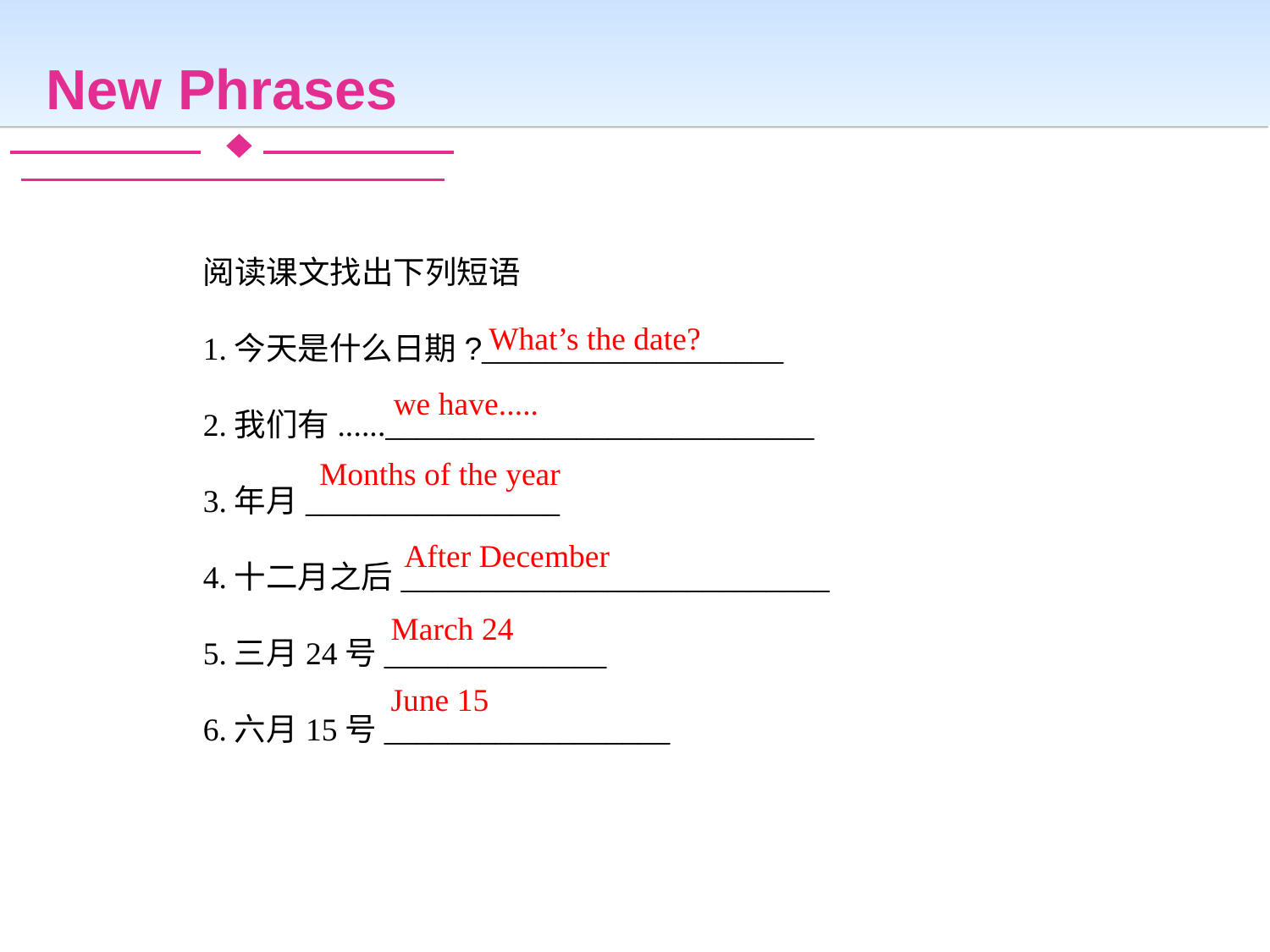

New Phrases

阅读课文找出下列短语
1.今天是什么日期?___________________
2.我们有......___________________________
3.年月________________
4.十二月之后___________________________
5.三月24号______________
6.六月15号__________________
What’s the date?
we have.....
Months of the year
After December
 March 24
 June 15